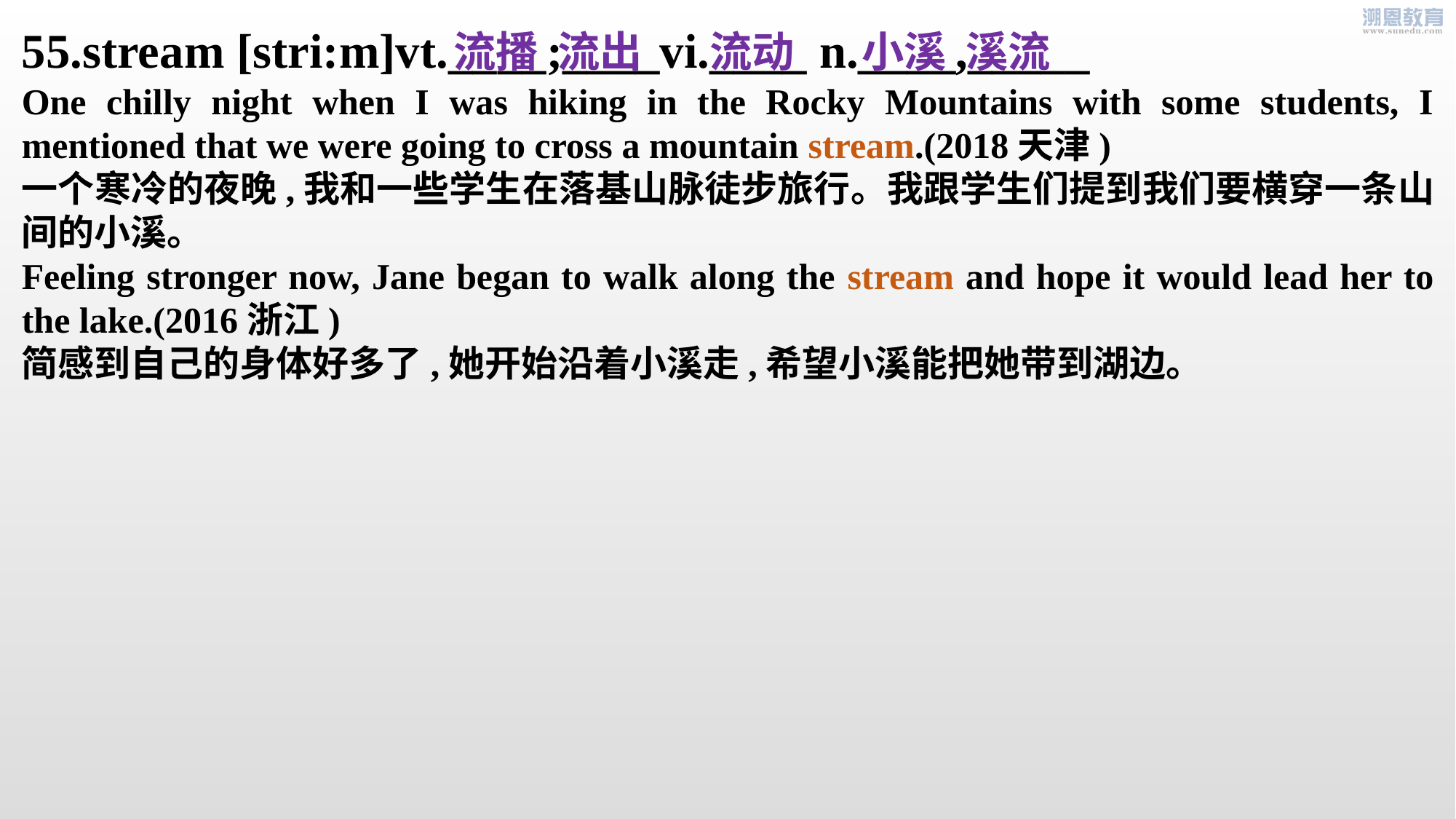

55.stream [stri:m]vt.____;____vi.____ n.____,_____
One chilly night when I was hiking in the Rocky Mountains with some students, I mentioned that we were going to cross a mountain stream.(2018天津)
一个寒冷的夜晚,我和一些学生在落基山脉徒步旅行。我跟学生们提到我们要横穿一条山间的小溪。
Feeling stronger now, Jane began to walk along the stream and hope it would lead her to the lake.(2016浙江)
简感到自己的身体好多了,她开始沿着小溪走,希望小溪能把她带到湖边。
流播  流出       流动
小溪  溪流